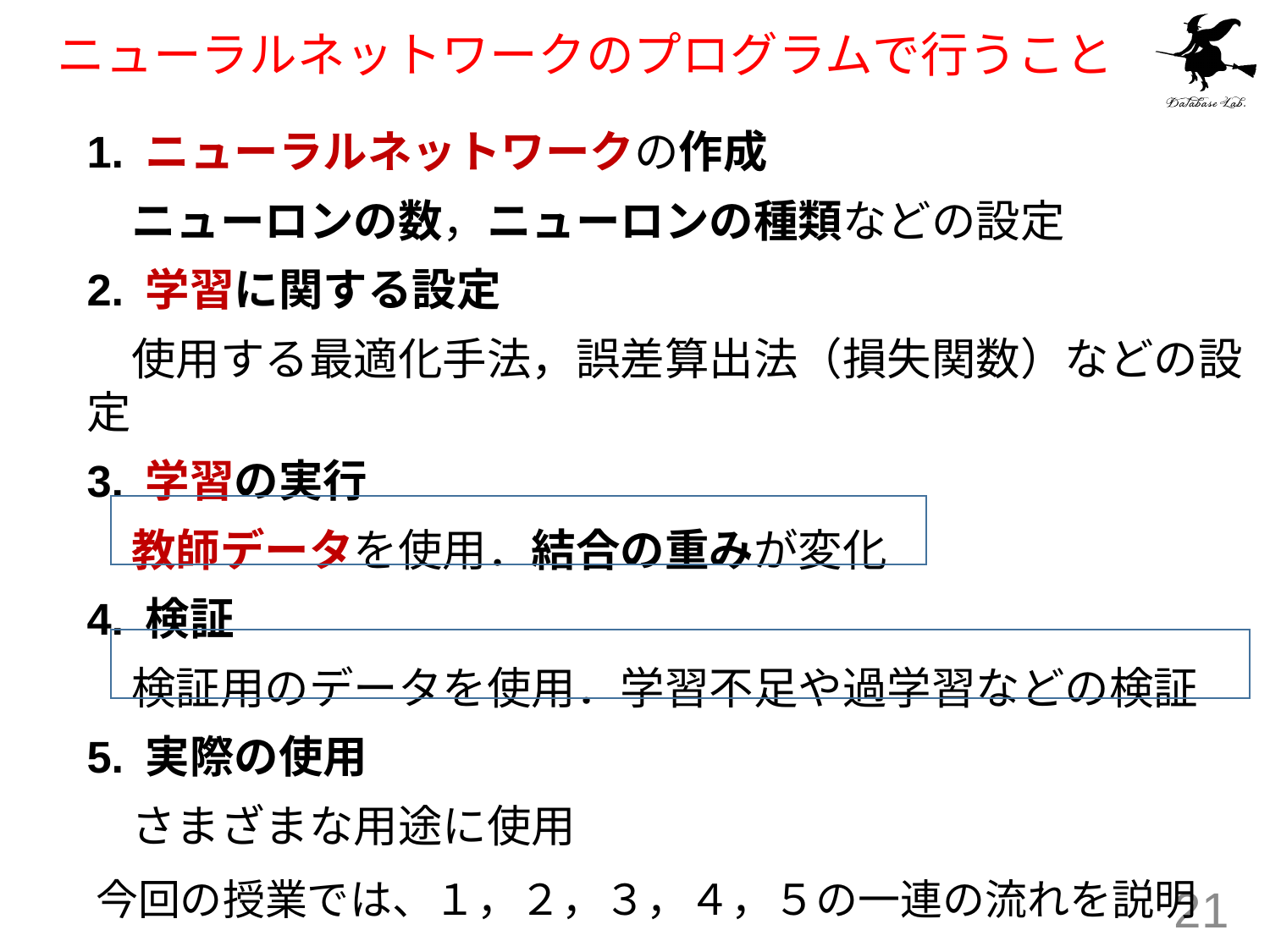

# ニューラルネットワークのプログラムで行うこと
1. ニューラルネットワークの作成
　ニューロンの数，ニューロンの種類などの設定
2. 学習に関する設定
　使用する最適化手法，誤差算出法（損失関数）などの設定
3. 学習の実行
　教師データを使用．結合の重みが変化
4. 検証
　検証用のデータを使用．学習不足や過学習などの検証
5. 実際の使用
　さまざまな用途に使用

今回の授業では、１，２，３，４，５の一連の流れを説明
21